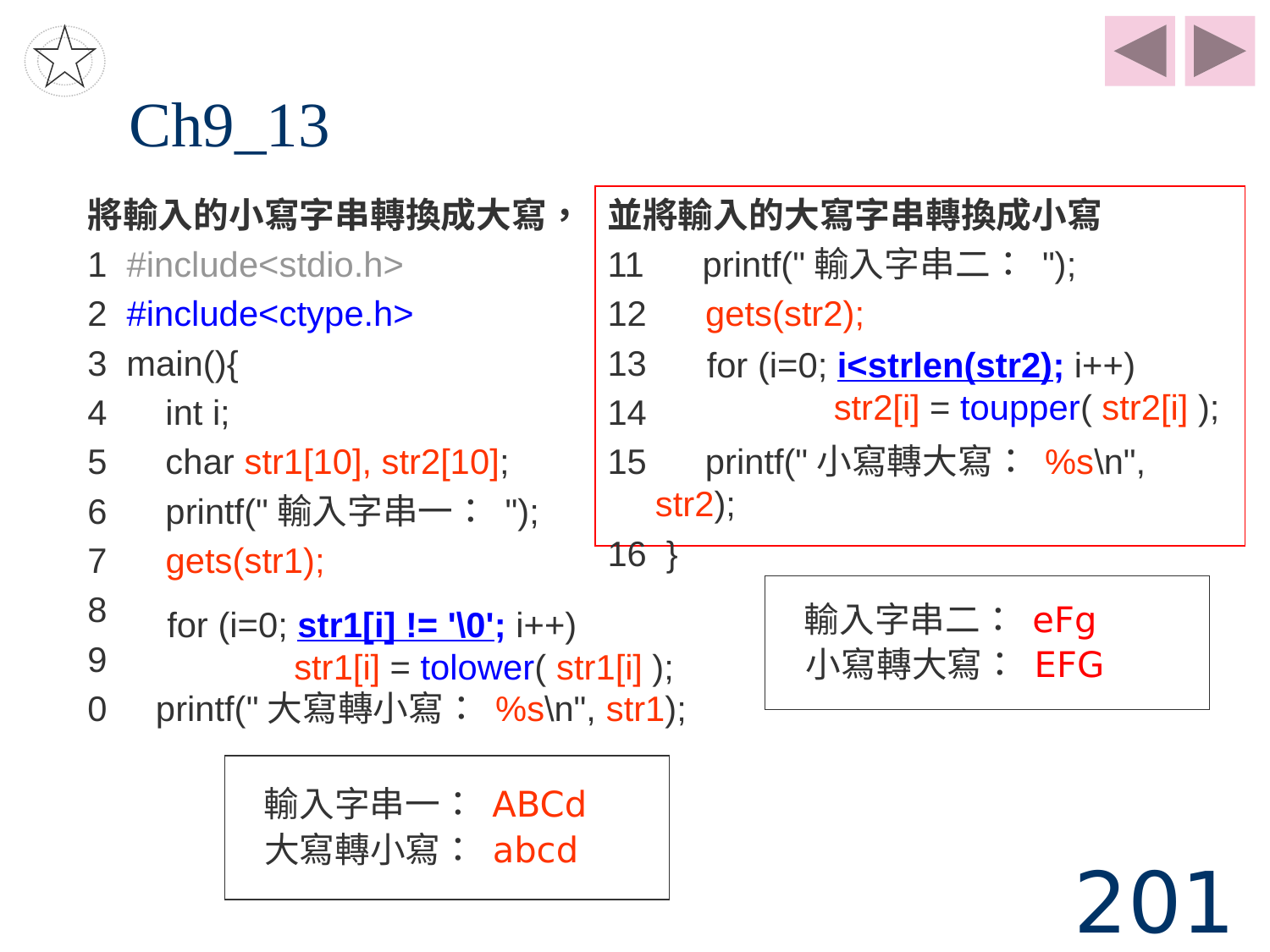

# Ch9_13
將輸入的小寫字串轉換成大寫，
1  #include<stdio.h>
2  #include<ctype.h>
3  main(){
4      int i;
5      char str1[10], str2[10];
6      printf("輸入字串一： ");
7      gets(str1);
8
9
0     printf("大寫轉小寫： %s\n", str1);
並將輸入的大寫字串轉換成小寫
11      printf("輸入字串二： ");
12      gets(str2);
13
14
15      printf("小寫轉大寫： %s\n", str2);
16  }
for (i=0; i<strlen(str2); i++)
	str2[i] = toupper( str2[i] );
輸入字串二： eFg

for (i=0; str1[i] != '\0'; i++)
	str1[i] = tolower( str1[i] );
小寫轉大寫： EFG
輸入字串一： ABCd

大寫轉小寫： abcd
201